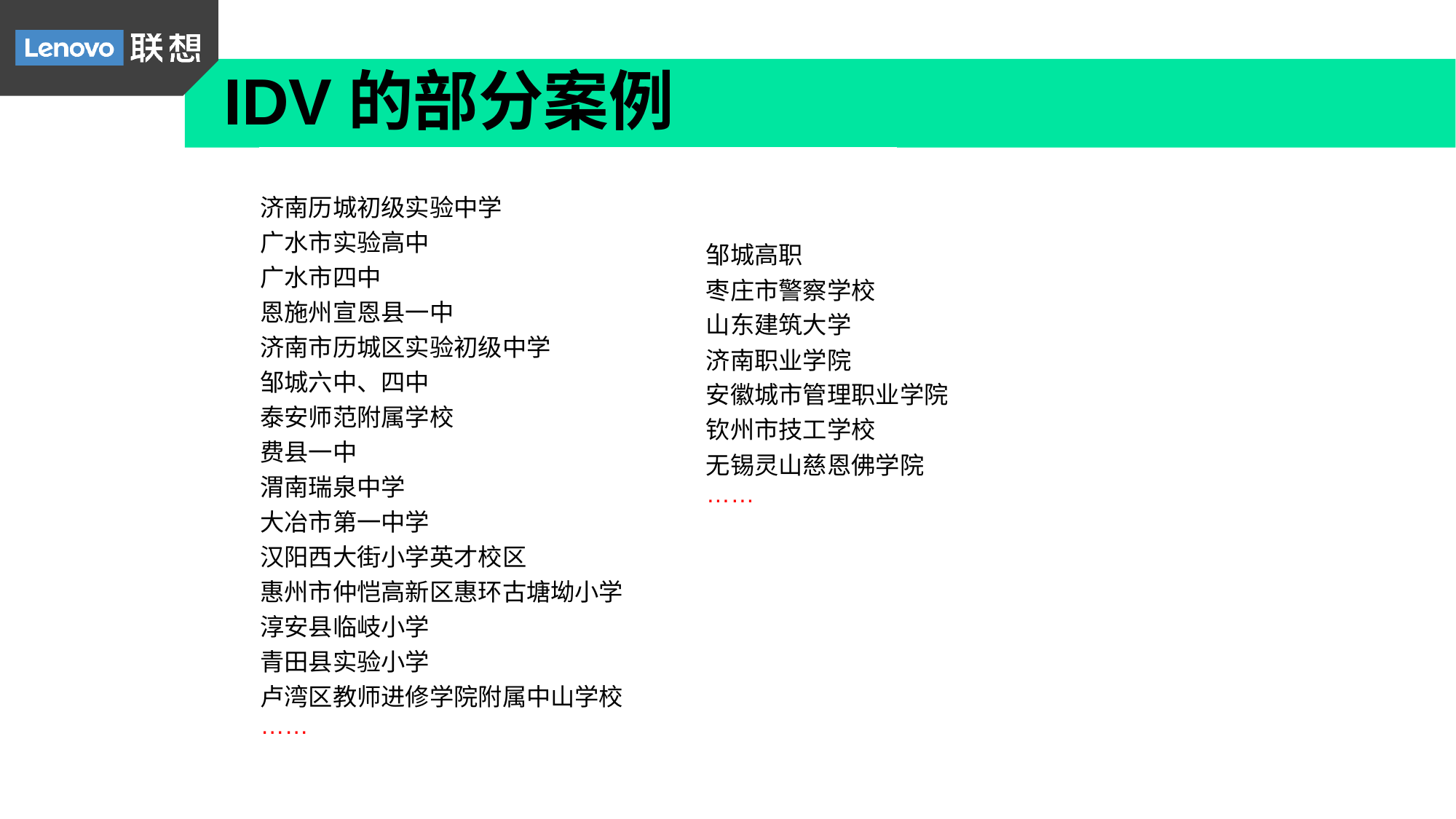

IDV的部分案例
| 济南历城初级实验中学 广水市实验高中 广水市四中 恩施州宣恩县一中 济南市历城区实验初级中学 邹城六中、四中 泰安师范附属学校 费县一中 渭南瑞泉中学 大冶市第一中学 汉阳西大街小学英才校区 惠州市仲恺高新区惠环古塘坳小学 淳安县临岐小学 青田县实验小学 卢湾区教师进修学院附属中山学校 …… |
| --- |
| 邹城高职 枣庄市警察学校 山东建筑大学 济南职业学院 安徽城市管理职业学院 钦州市技工学校 无锡灵山慈恩佛学院 …… |
| --- |